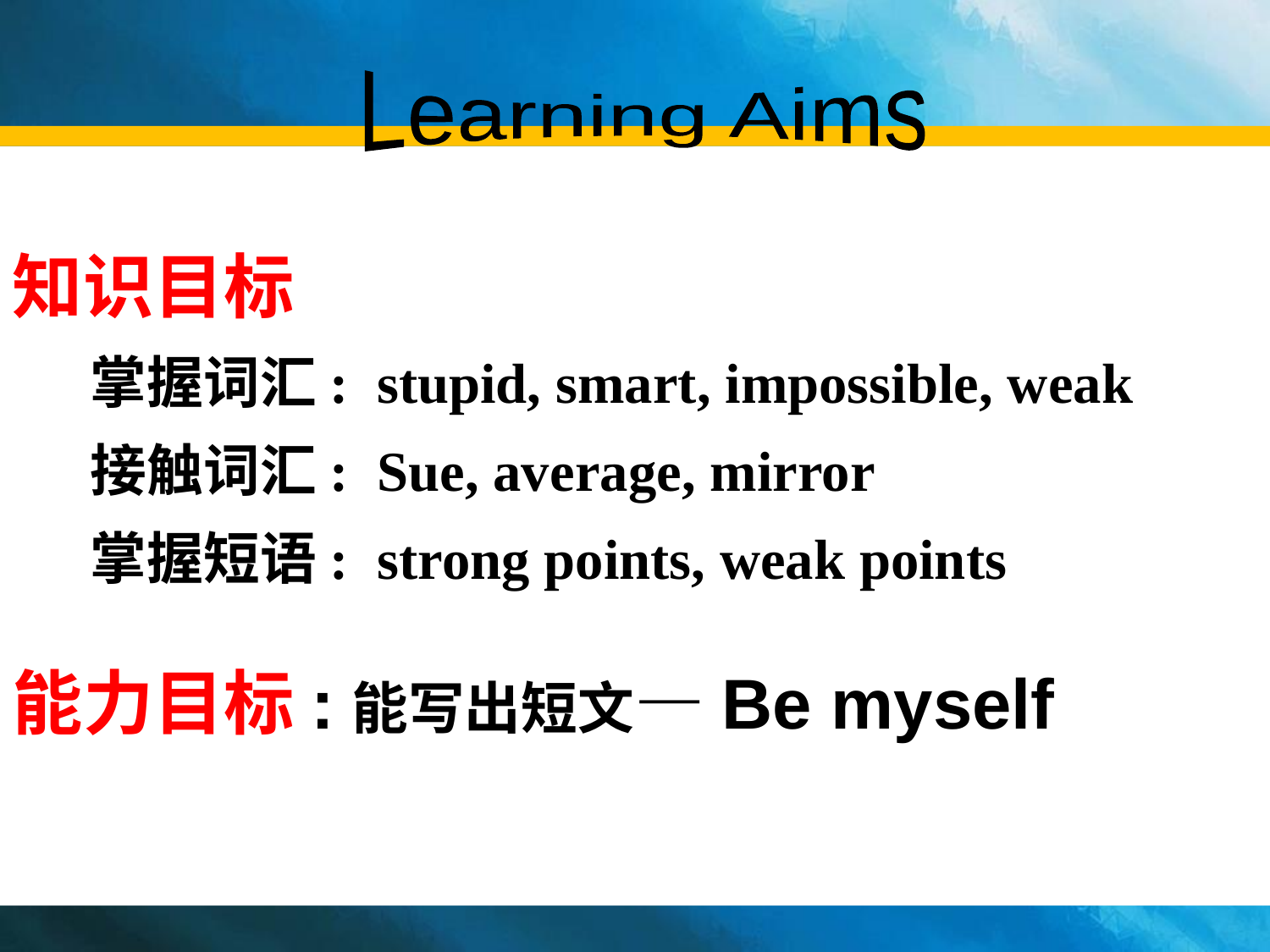

Learning Aims
知识目标
     掌握词汇:  stupid, smart, impossible, weak
     接触词汇:  Sue, average, mirror
     掌握短语:  strong points, weak points

能力目标:能写出短文—Be myself